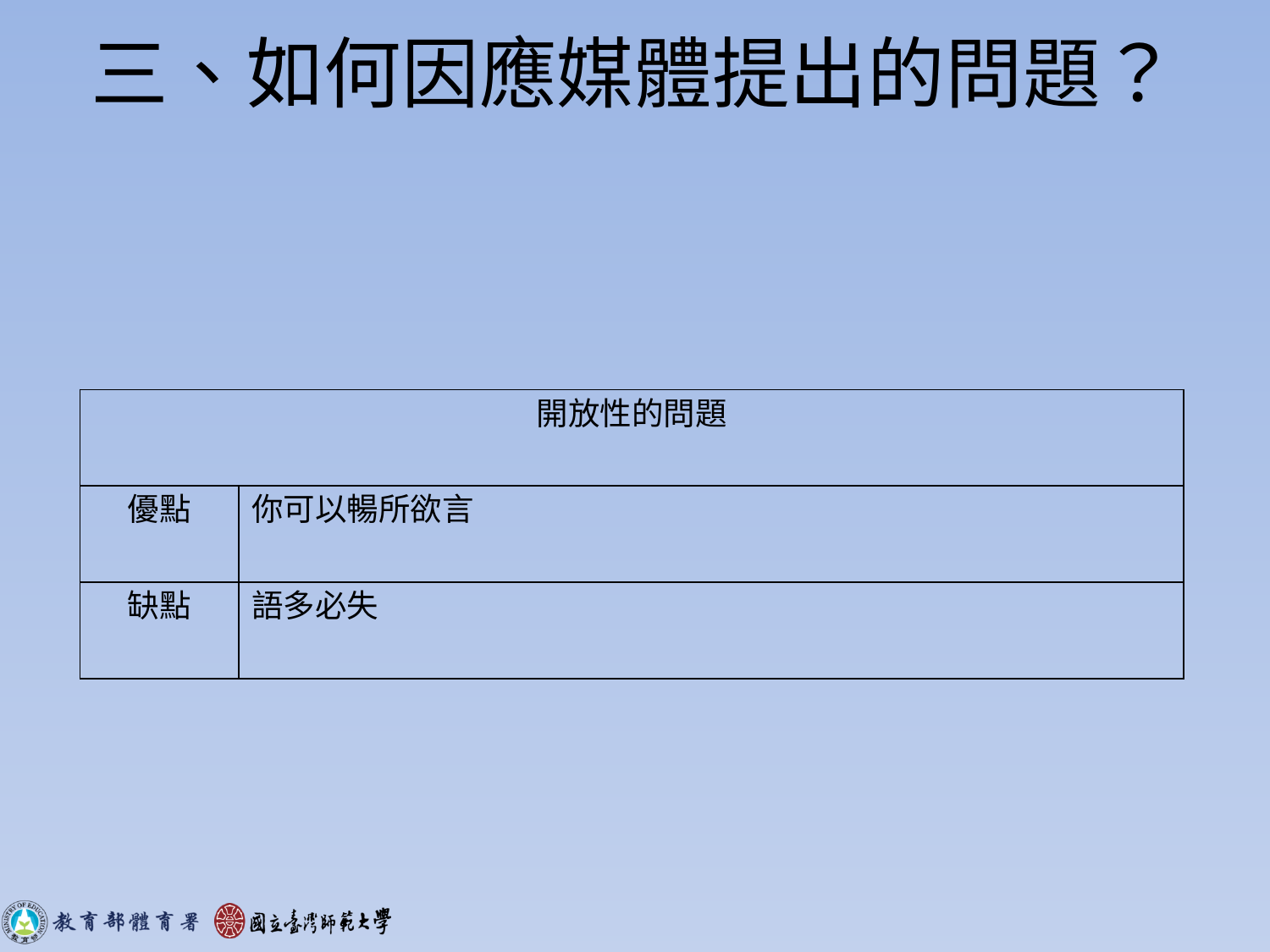

# 三、如何因應媒體提出的問題？
| 開放性的問題 |  |
| --- | --- |
| 優點 | 你可以暢所欲言 |
| 缺點 | 語多必失 |